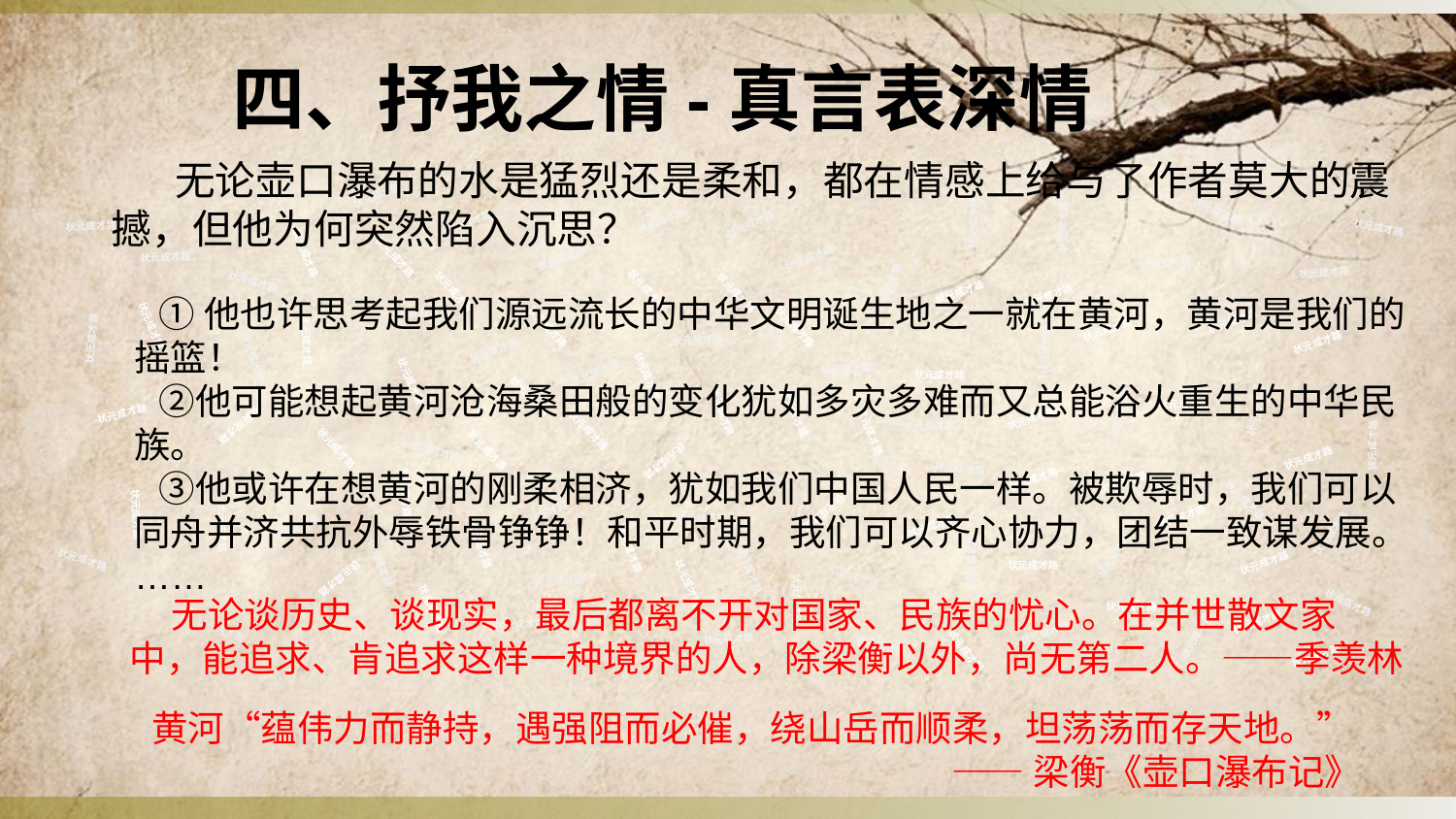

四、抒我之情-真言表深情
      无论壶口瀑布的水是猛烈还是柔和，都在情感上给与了作者莫大的震撼，但他为何突然陷入沉思？
状元成才路
状元成才路
状元成才路
状元成才路
状元成才路
状元成才路
状元成才路
状元成才路
状元成才路
状元成才路
状元成才路
状元成才路
状元成才路
状元成才路
状元成才路
状元成才路
状元成才路
状元成才路
状元成才路
状元成才路
状元成才路
状元成才路
状元成才路
   ①他也许思考起我们源远流长的中华文明诞生地之一就在黄河，黄河是我们的摇篮！
   ②他可能想起黄河沧海桑田般的变化犹如多灾多难而又总能浴火重生的中华民族。
   ③他或许在想黄河的刚柔相济，犹如我们中国人民一样。被欺辱时，我们可以同舟并济共抗外辱铁骨铮铮！和平时期，我们可以齐心协力，团结一致谋发展。
……

状元成才路
状元成才路
状元成才路
状元成才路
状元成才路
状元成才路
状元成才路
状元成才路
状元成才路
状元成才路
状元成才路
状元成才路
状元成才路
状元成才路
状元成才路
状元成才路
状元成才路
状元成才路
状元成才路
状元成才路
状元成才路
状元成才路
状元成才路
状元成才路
状元成才路
状元成才路
状元成才路
状元成才路
状元成才路
状元成才路
状元成才路
状元成才路
状元成才路
状元成才路
状元成才路
状元成才路
状元成才路
状元成才路
状元成才路
状元成才路
状元成才路
状元成才路
状元成才路
状元成才路
状元成才路
状元成才路
状元成才路
状元成才路
状元成才路
状元成才路
状元成才路
状元成才路
状元成才路
状元成才路
状元成才路
状元成才路
状元成才路
状元成才路
状元成才路
状元成才路
状元成才路
状元成才路
状元成才路
状元成才路
    无论谈历史、谈现实，最后都离不开对国家、民族的忧心。在并世散文家中，能追求、肯追求这样一种境界的人，除梁衡以外，尚无第二人。——季羡林
状元成才路
状元成才路
状元成才路
状元成才路
状元成才路
状元成才路
状元成才路
状元成才路
状元成才路
状元成才路
状元成才路
状元成才路
状元成才路
黄河“蕴伟力而静持，遇强阻而必催，绕山岳而顺柔，坦荡荡而存天地。”
                                                                                                 ——梁衡《壶口瀑布记》